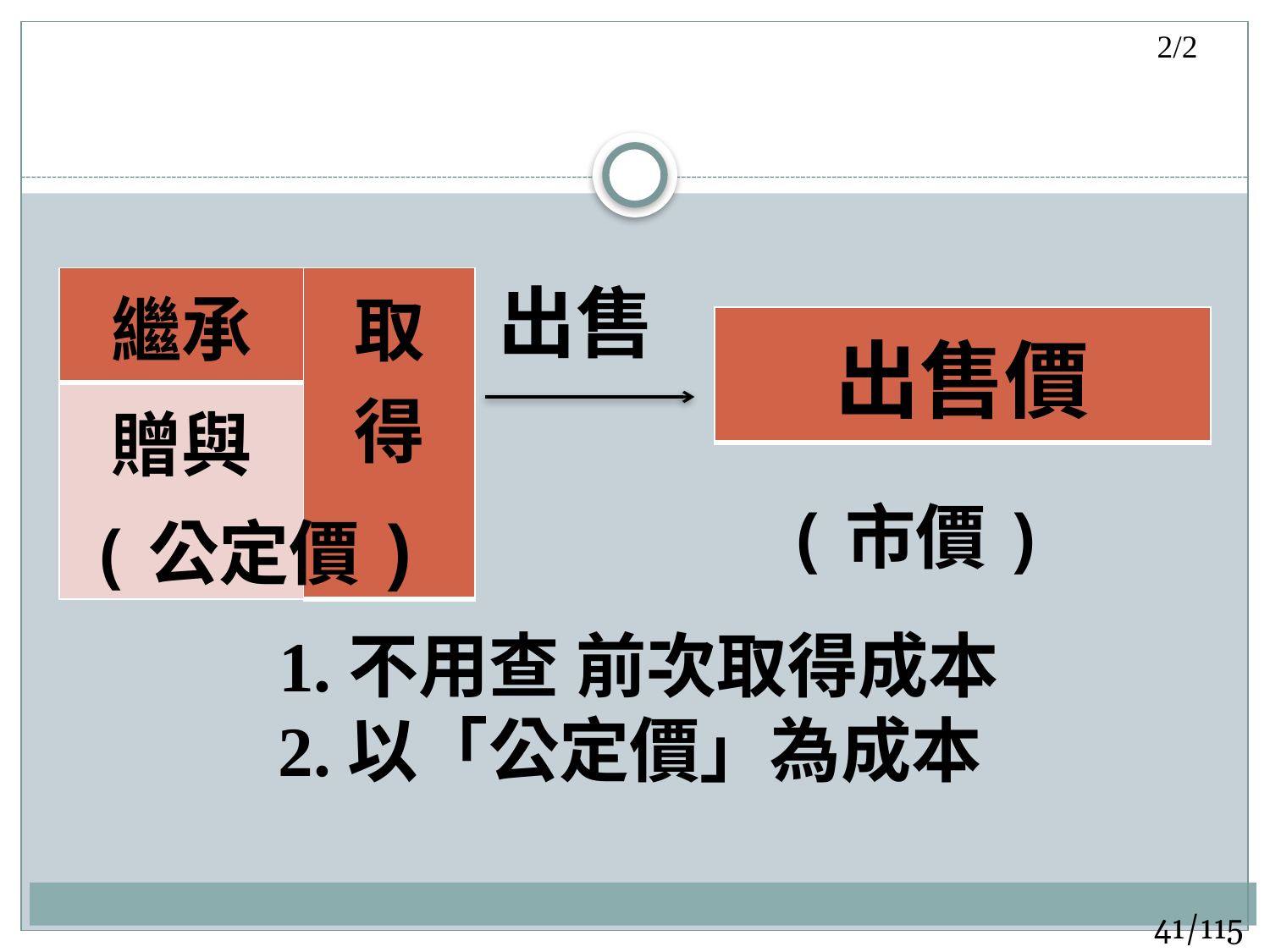

2/2
#

| 繼承 | 取 得 |
| --- | --- |
| 贈與 |  |
出售
| 出售價 |
| --- |
(市價)
(公定價)
 1.不用查 前次取得成本
2.以「公定價」為成本